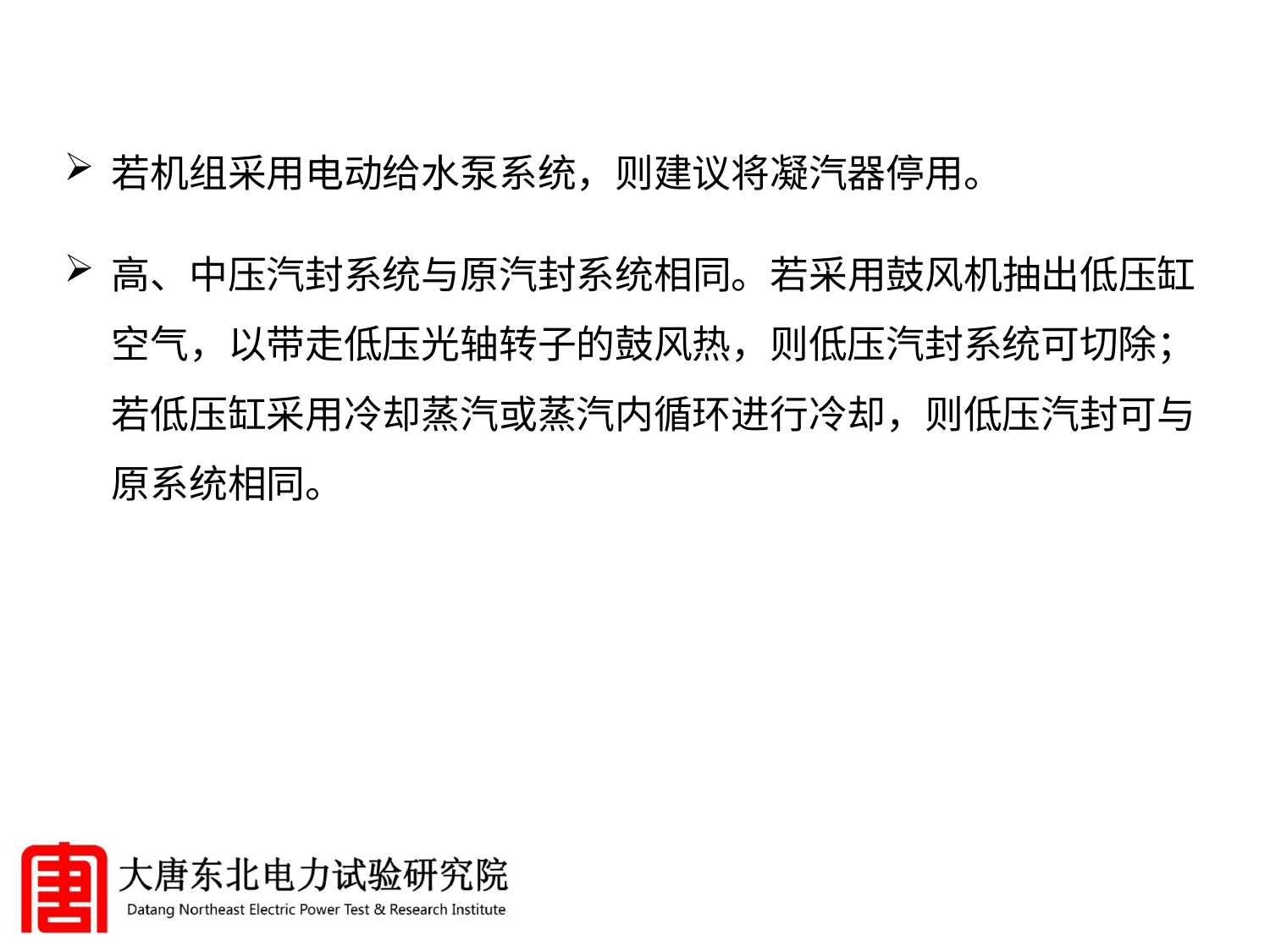

若机组采用电动给水泵系统，则建议将凝汽器停用。

高、中压汽封系统与原汽封系统相同。若采用鼓风机抽出低压缸空气，以带走低压光轴转子的鼓风热，则低压汽封系统可切除；若低压缸采用冷却蒸汽或蒸汽内循环进行冷却，则低压汽封可与原系统相同。